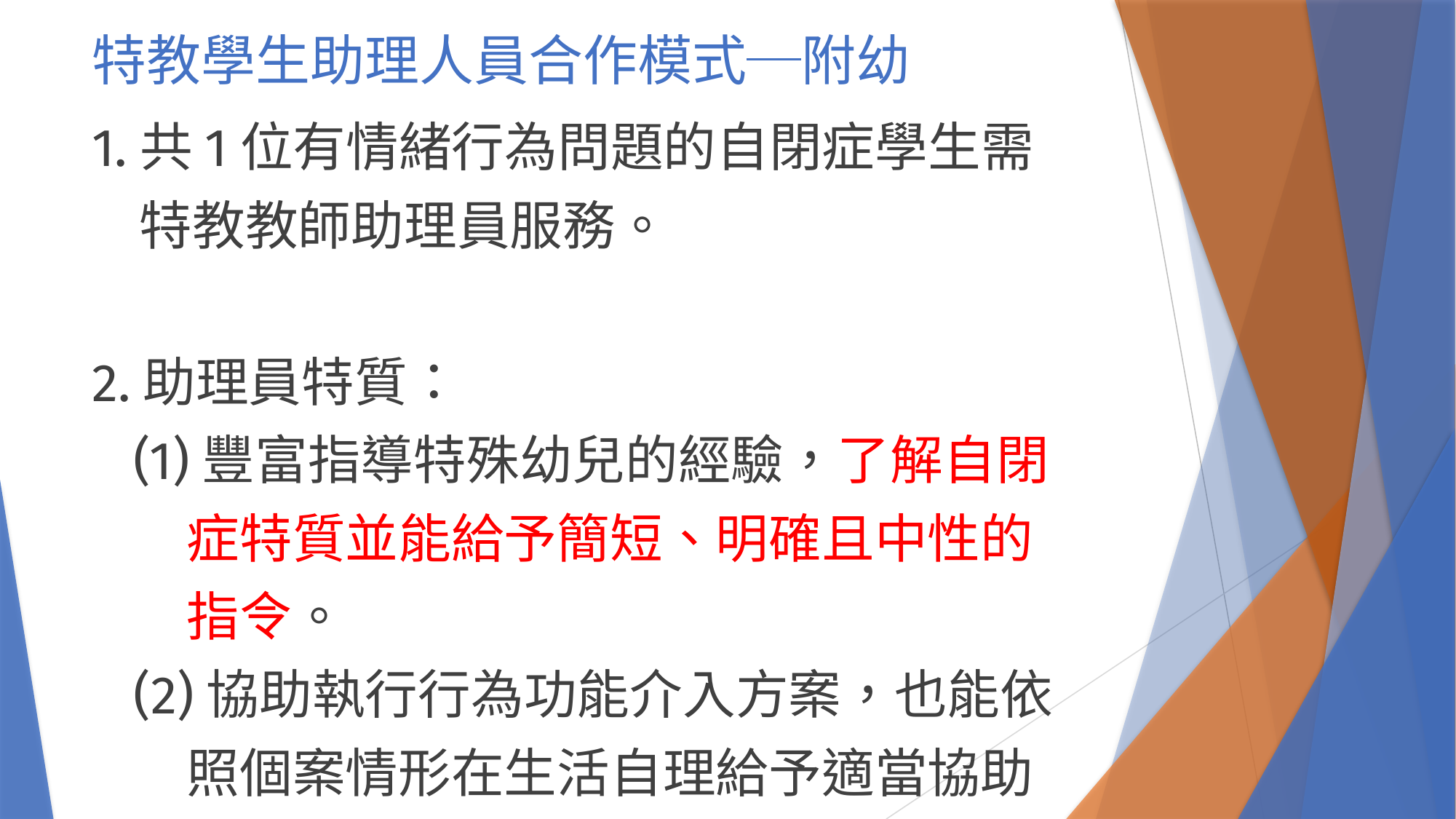

# 特教學生助理人員合作模式─附幼
1.共1位有情緒行為問題的自閉症學生需
   特教教師助理員服務。

2.助理員特質：
   (1)豐富指導特殊幼兒的經驗，了解自閉
       症特質並能給予簡短、明確且中性的
       指令。
   (2)協助執行行為功能介入方案，也能依
       照個案情形在生活自理給予適當協助